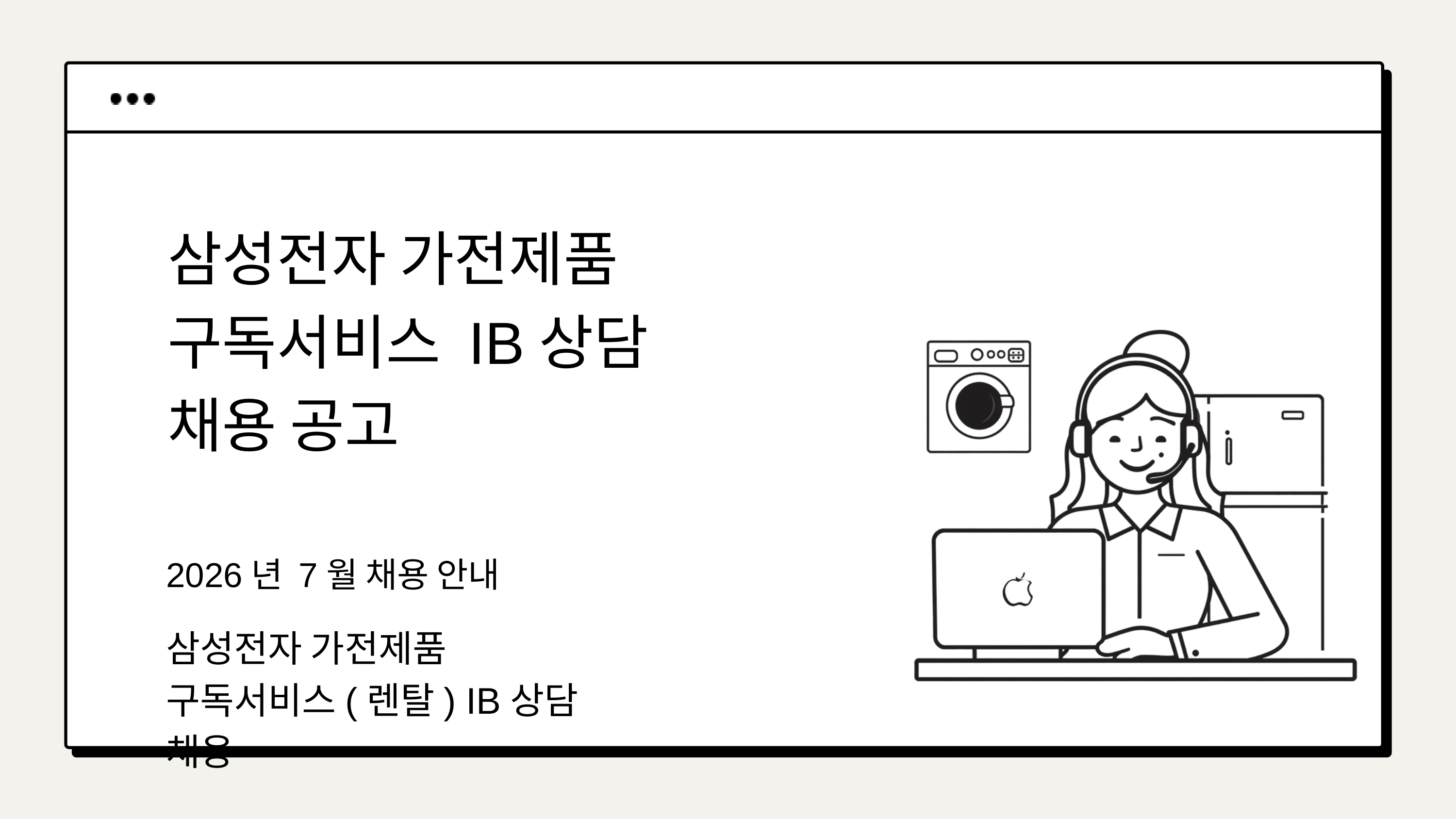

삼성전자 가전제품
구독서비스 IB상담
채용 공고

2026년 7월 채용 안내
삼성전자 가전제품 구독서비스(렌탈) IB상담 채용